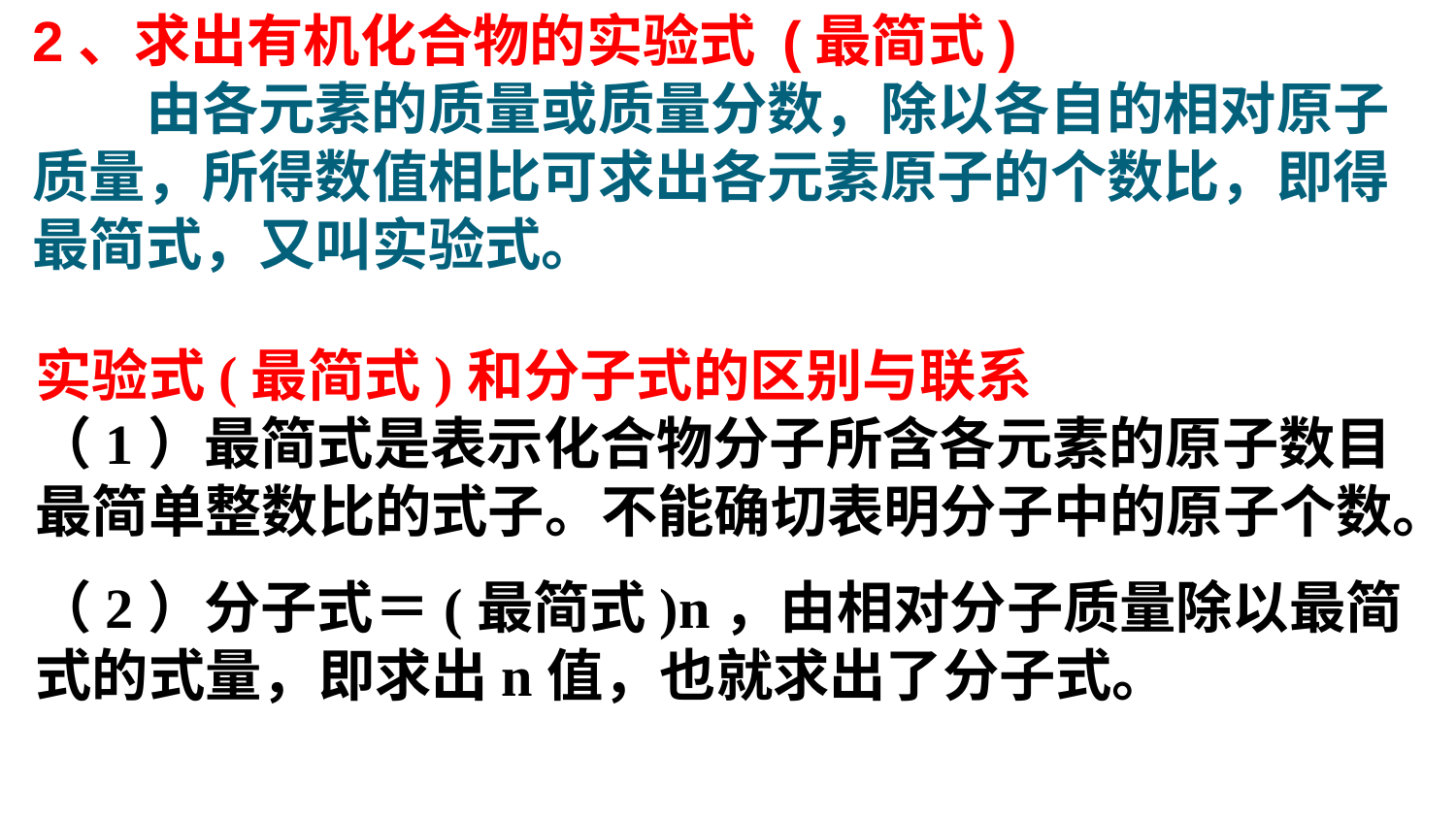

2、求出有机化合物的实验式 (最简式)
　　由各元素的质量或质量分数，除以各自的相对原子质量，所得数值相比可求出各元素原子的个数比，即得最简式，又叫实验式。
实验式(最简式)和分子式的区别与联系
（1）最简式是表示化合物分子所含各元素的原子数目最简单整数比的式子。不能确切表明分子中的原子个数。
（2）分子式＝(最简式)n，由相对分子质量除以最简式的式量，即求出n值，也就求出了分子式。